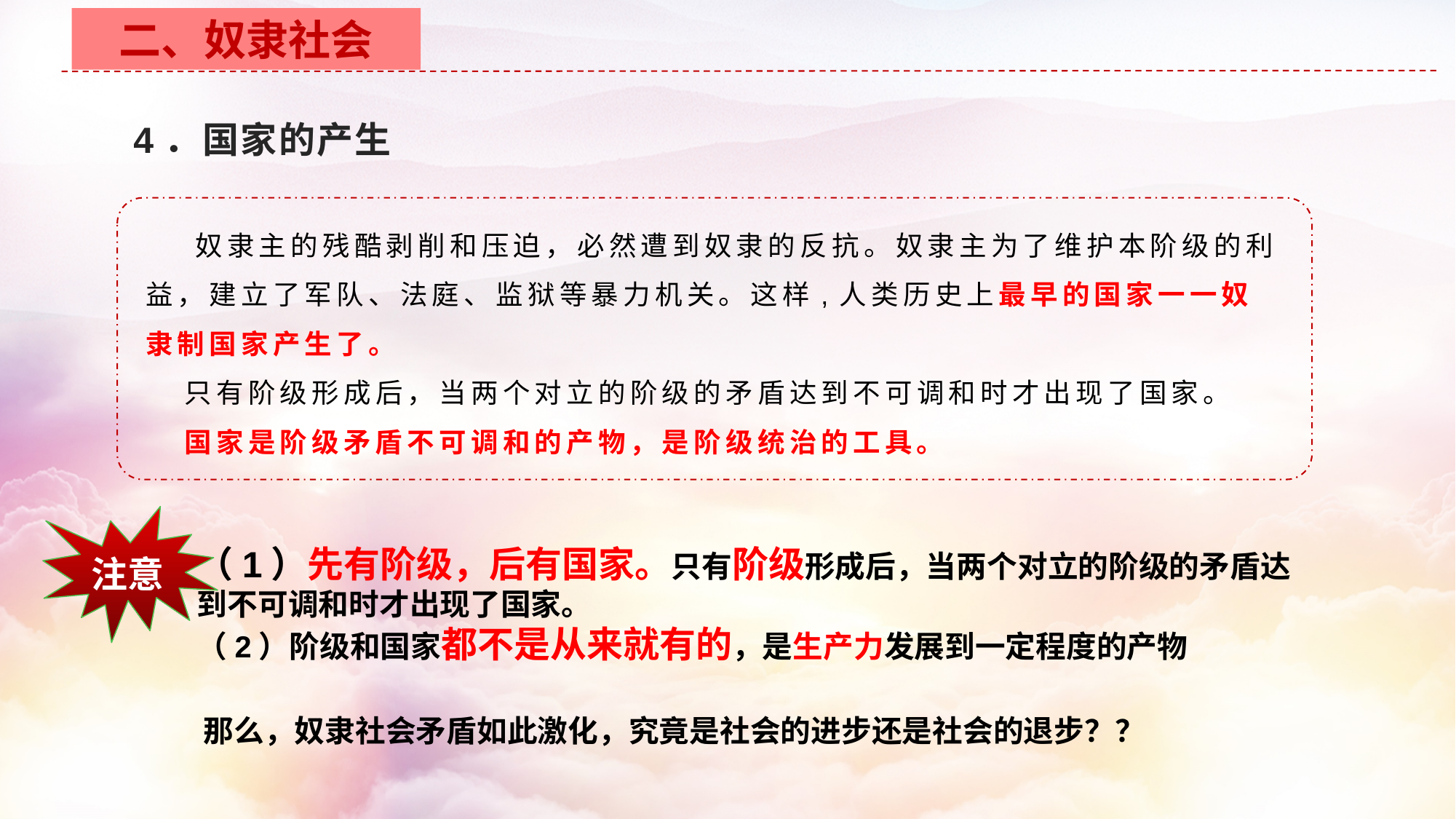

二、奴隶社会
4．国家的产生

    奴隶主的残酷剥削和压迫，必然遭到奴隶的反抗。奴隶主为了维护本阶级的利益，建立了军队、法庭、监狱等暴力机关。这样,人类历史上最早的国家一一奴隶制国家产生了。
   只有阶级形成后，当两个对立的阶级的矛盾达到不可调和时才出现了国家。
   国家是阶级矛盾不可调和的产物，是阶级统治的工具。
注意
（1）先有阶级，后有国家。只有阶级形成后，当两个对立的阶级的矛盾达到不可调和时才出现了国家。
（2）阶级和国家都不是从来就有的，是生产力发展到一定程度的产物
那么，奴隶社会矛盾如此激化，究竟是社会的进步还是社会的退步？？